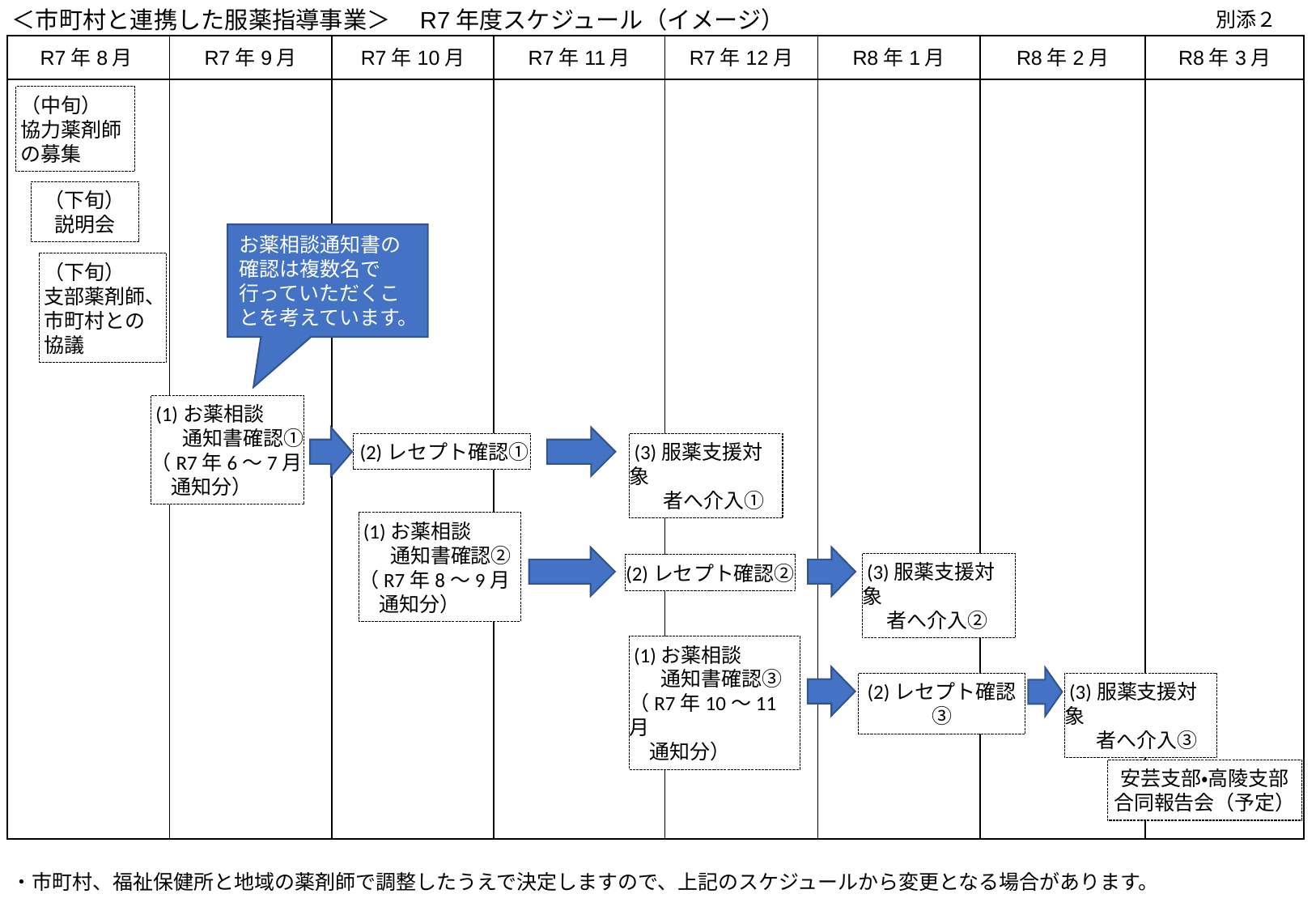

＜市町村と連携した服薬指導事業＞　R7年度スケジュール（イメージ）
別添２
| R7年8月 | R7年9月 | R7年10月 | R7年11月 | R7年12月 | R8年1月 | R8年2月 | R8年3月 |
| --- | --- | --- | --- | --- | --- | --- | --- |
|  |  |  |  |  |  |  |  |
（中旬）
協力薬剤師の募集
（下旬）
説明会
お薬相談通知書の確認は複数名で行っていただくことを考えています。
（下旬）
支部薬剤師、
市町村との
協議
 (1)お薬相談
      通知書確認①
（R7年6～7月
　通知分）

 (2)レセプト確認①
 (3)服薬支援対象
 　 者へ介入①
 (1)お薬相談
      通知書確認②
（R7年8～9月
　通知分）

 (3)服薬支援対象
　 者へ介入②
(2)レセプト確認②
 (1)お薬相談
      通知書確認③
（R7年10～11月
　通知分）

 (3)服薬支援対象
      者へ介入③
(2)レセプト確認③
安芸支部・高陵支部
合同報告会（予定）
・市町村、福祉保健所と地域の薬剤師で調整したうえで決定しますので、上記のスケジュールから変更となる場合があります。